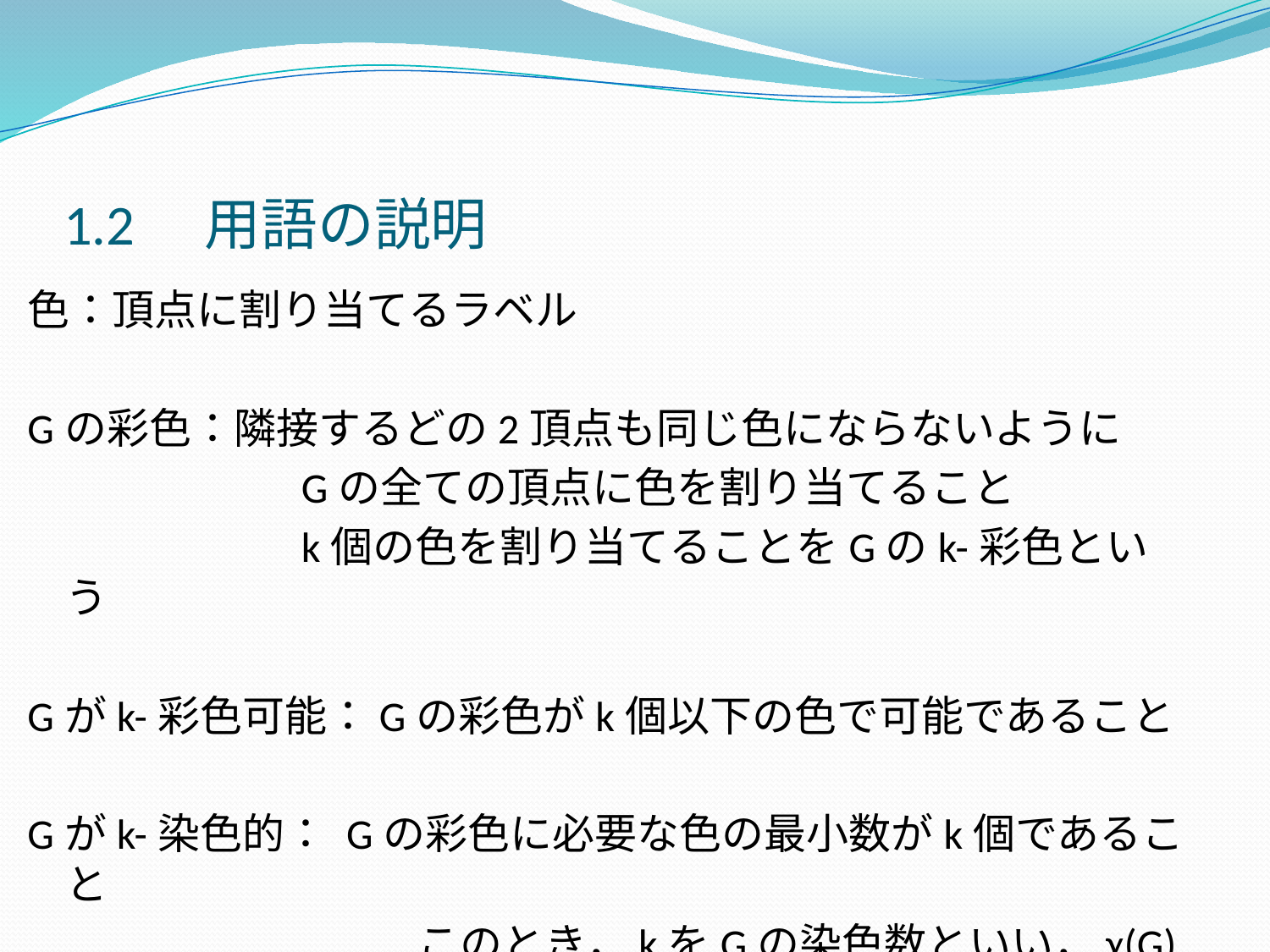

# 1.2　用語の説明
色：頂点に割り当てるラベル

Gの彩色：隣接するどの2頂点も同じ色にならないように
　　　　　　 Gの全ての頂点に色を割り当てること
　　　　　　 k個の色を割り当てることをGのk-彩色という

Gがk-彩色可能：Gの彩色がk個以下の色で可能であること

Gがk-染色的： Gの彩色に必要な色の最小数がk個であること
　　　　　　　　　 このとき，kをGの染色数といい，χ(G)で表す